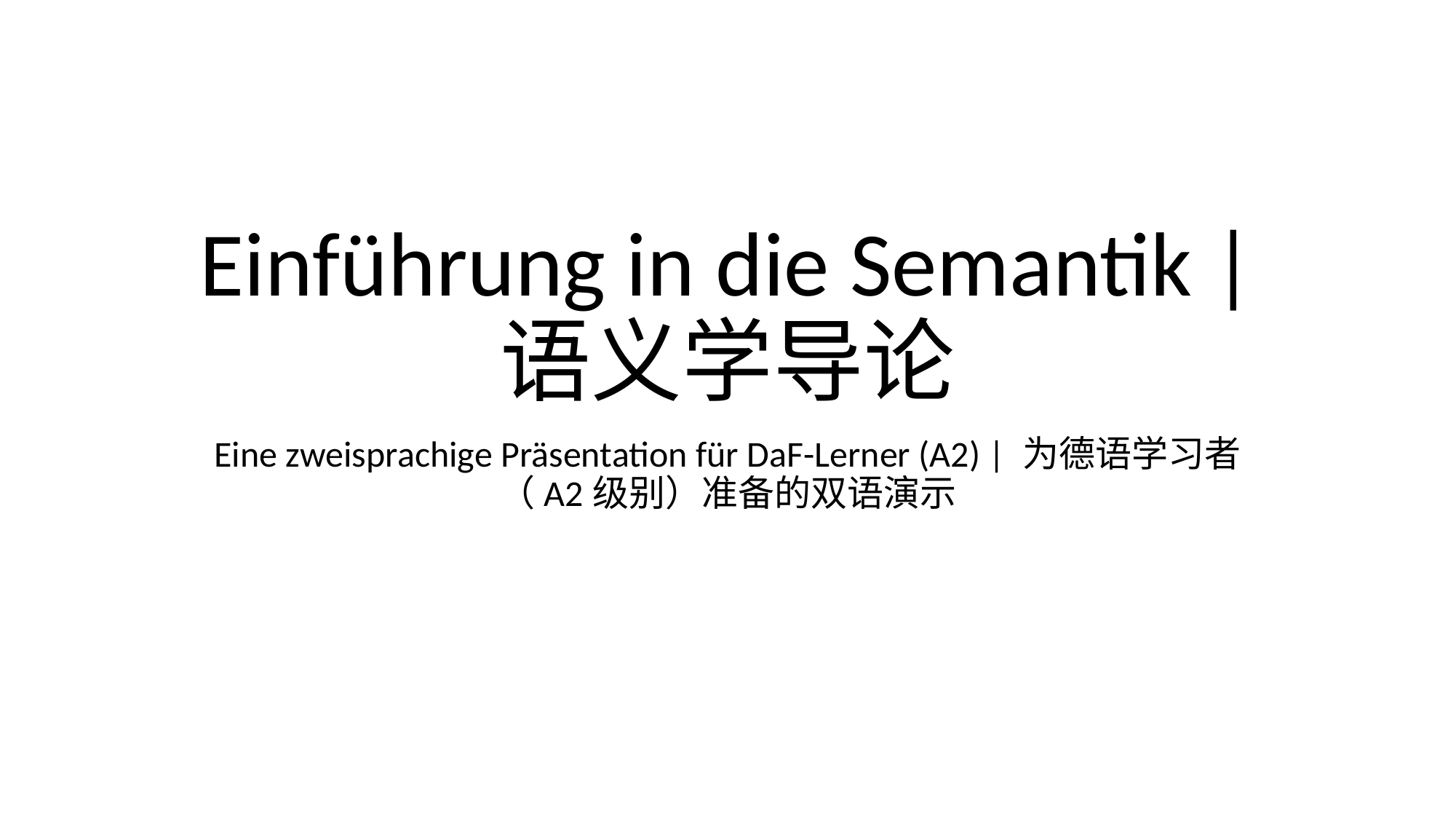

# Einführung in die Semantik | 语义学导论
Eine zweisprachige Präsentation für DaF-Lerner (A2) | 为德语学习者（A2级别）准备的双语演示